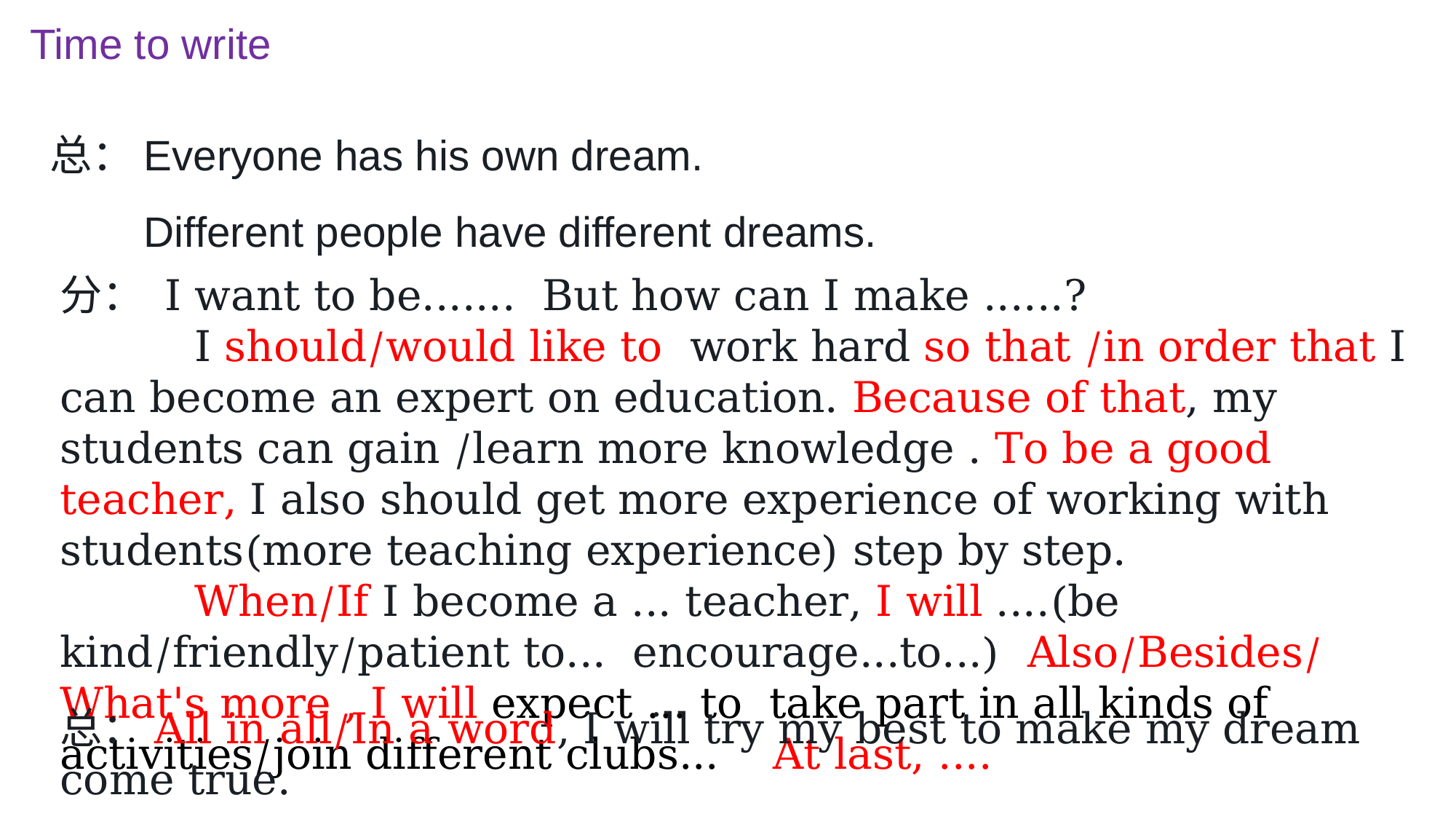

Time to write
 总：
Everyone has his own dream.
Different people have different dreams.
分： I want to be.......  But how can I make ......?
          I should/would like to  work hard so that /in order that I can become an expert on education. Because of that, my students can gain /learn more knowledge . To be a good teacher, I also should get more experience of working with students(more teaching experience) step by step.
          When/If I become a ... teacher, I will ....(be kind/friendly/patient to...  encourage...to...)  Also/Besides/ What's more , I will expect ... to  take part in all kinds of  activities/join different clubs...    At last, ....

总：All in all/In a word, I will try my best to make my dream come true.